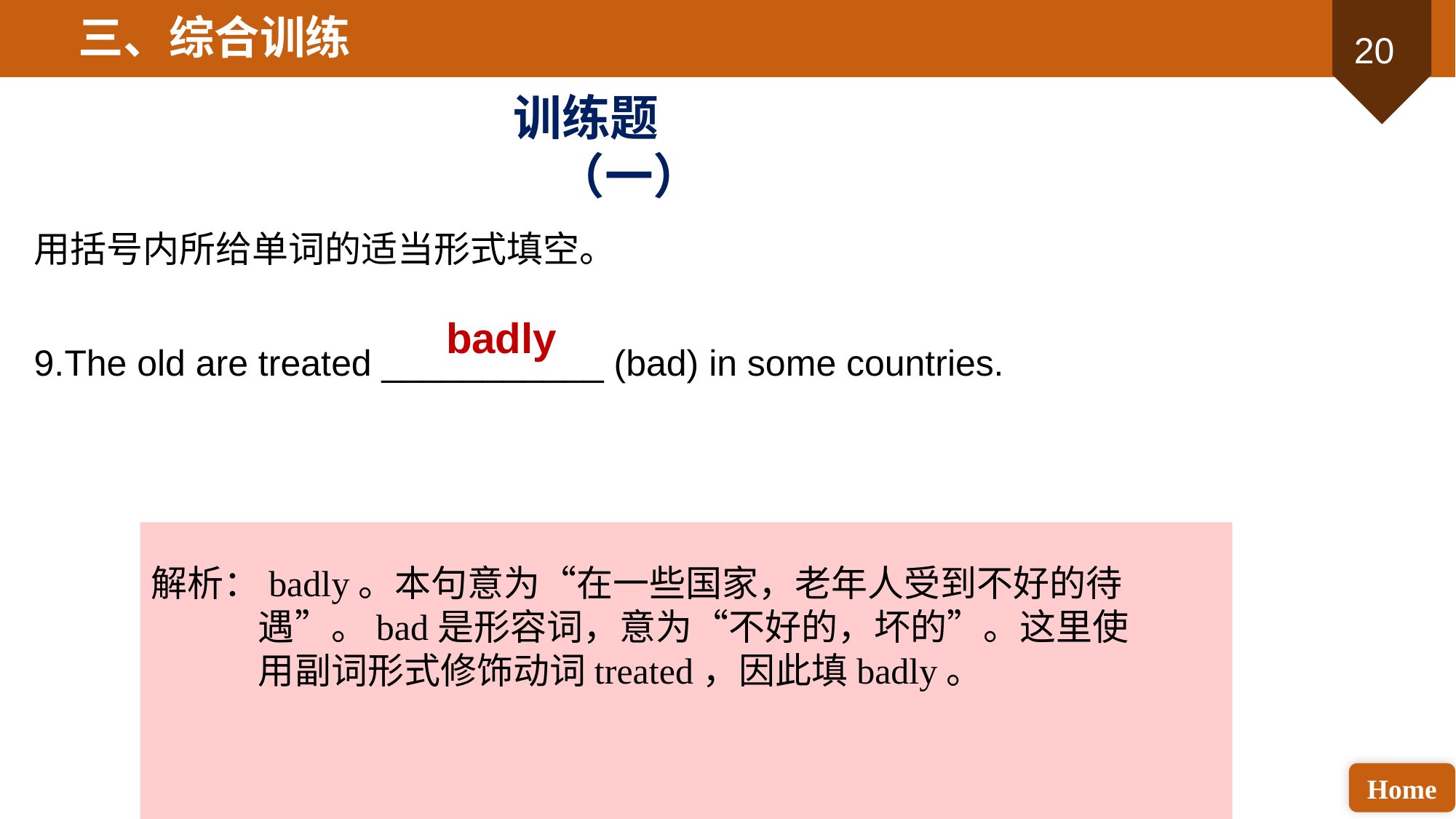

三、综合训练
训练题（一）
用括号内所给单词的适当形式填空。

9.The old are treated ___________ (bad) in some countries.
badly

解析：badly。本句意为“在一些国家，老年人受到不好的待遇”。bad是形容词，意为“不好的，坏的”。这里使用副词形式修饰动词treated，因此填badly。